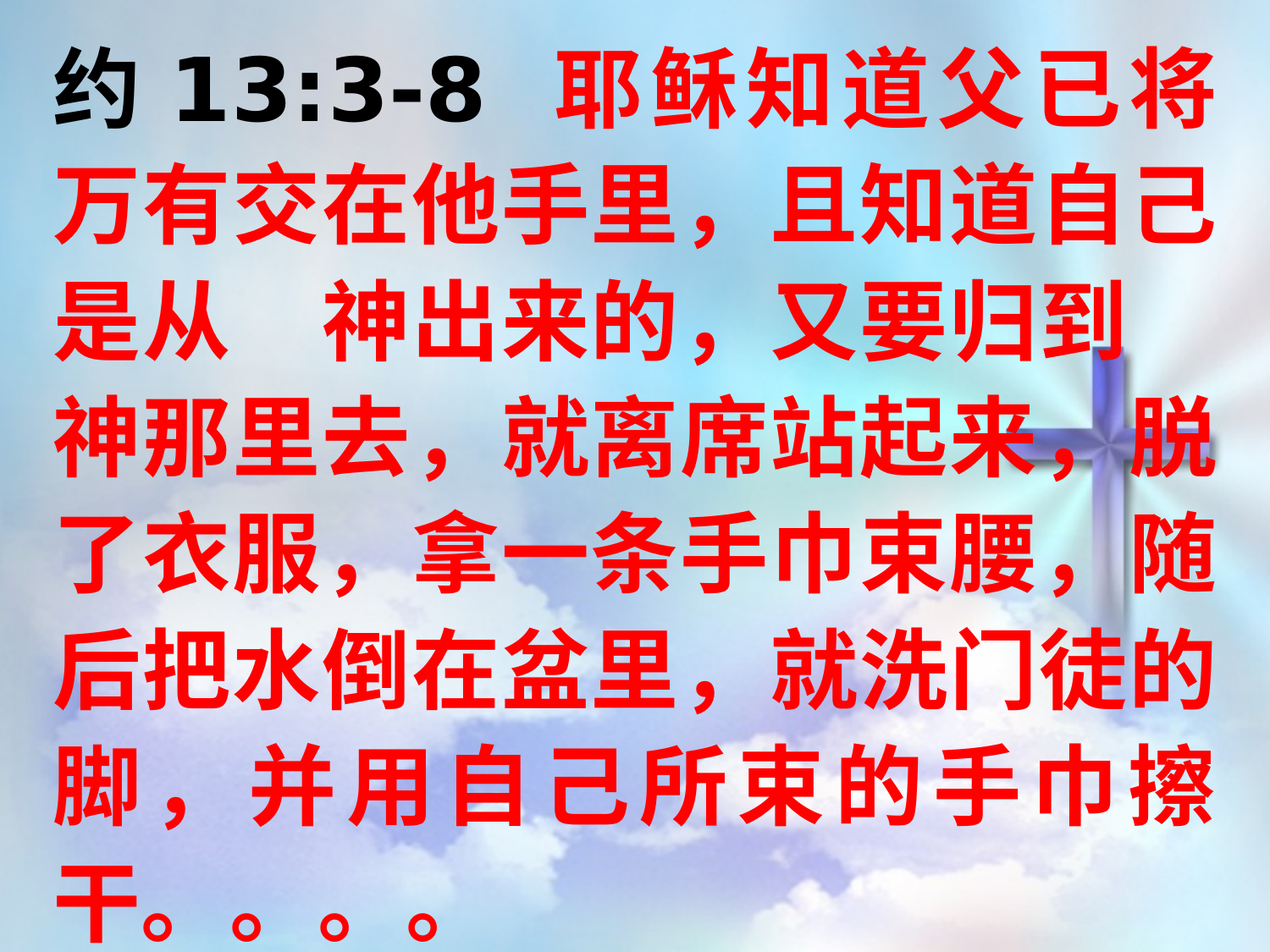

约13:3-8 耶稣知道父已将万有交在他手里，且知道自己是从　神出来的，又要归到　神那里去，就离席站起来，脱了衣服，拿一条手巾束腰，随后把水倒在盆里，就洗门徒的脚，并用自己所束的手巾擦干。。。。